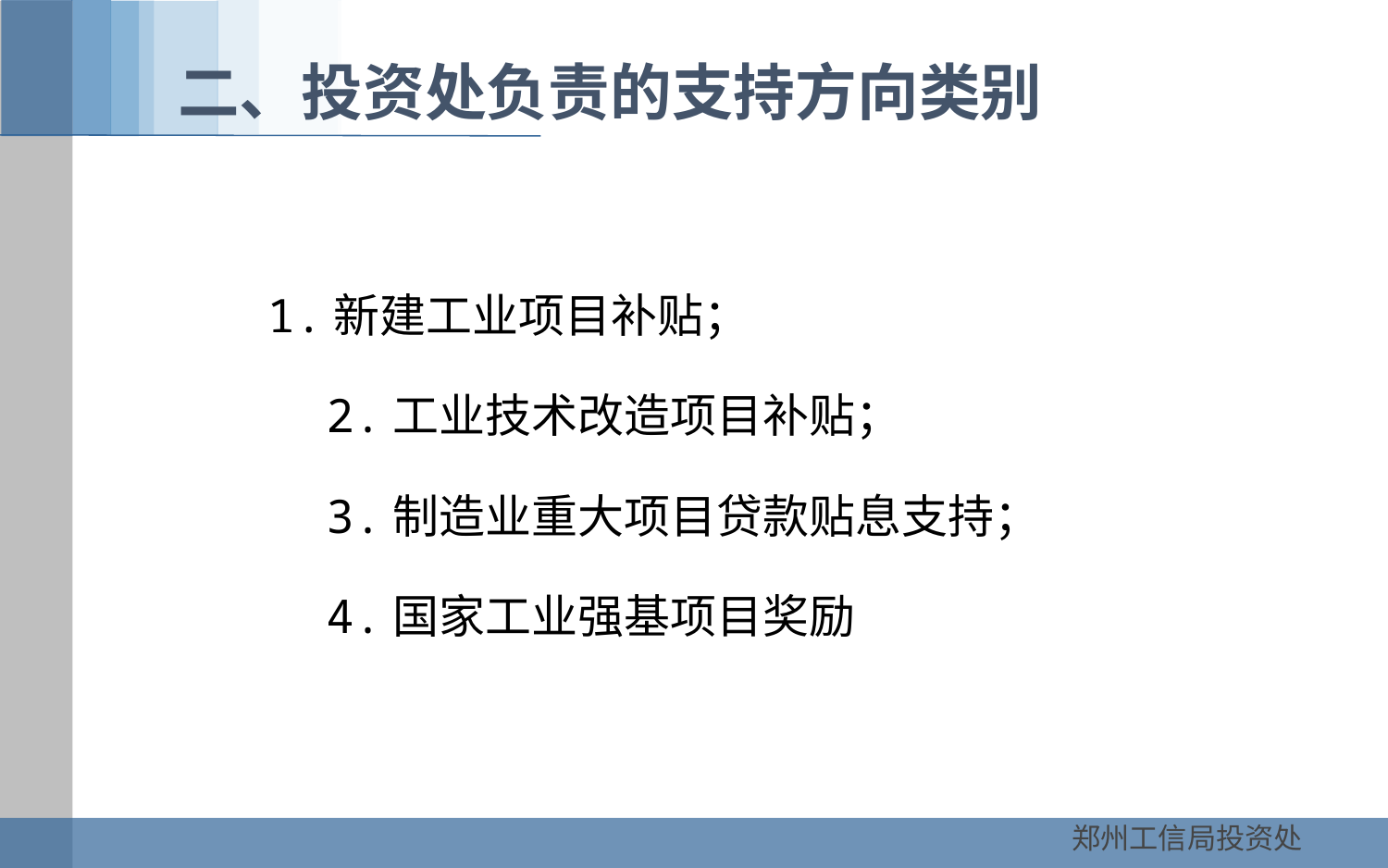

二、投资处负责的支持方向类别

    1.新建工业项目补贴；

    2.工业技术改造项目补贴；

    3.制造业重大项目贷款贴息支持；

    4.国家工业强基项目奖励

郑州工信局投资处